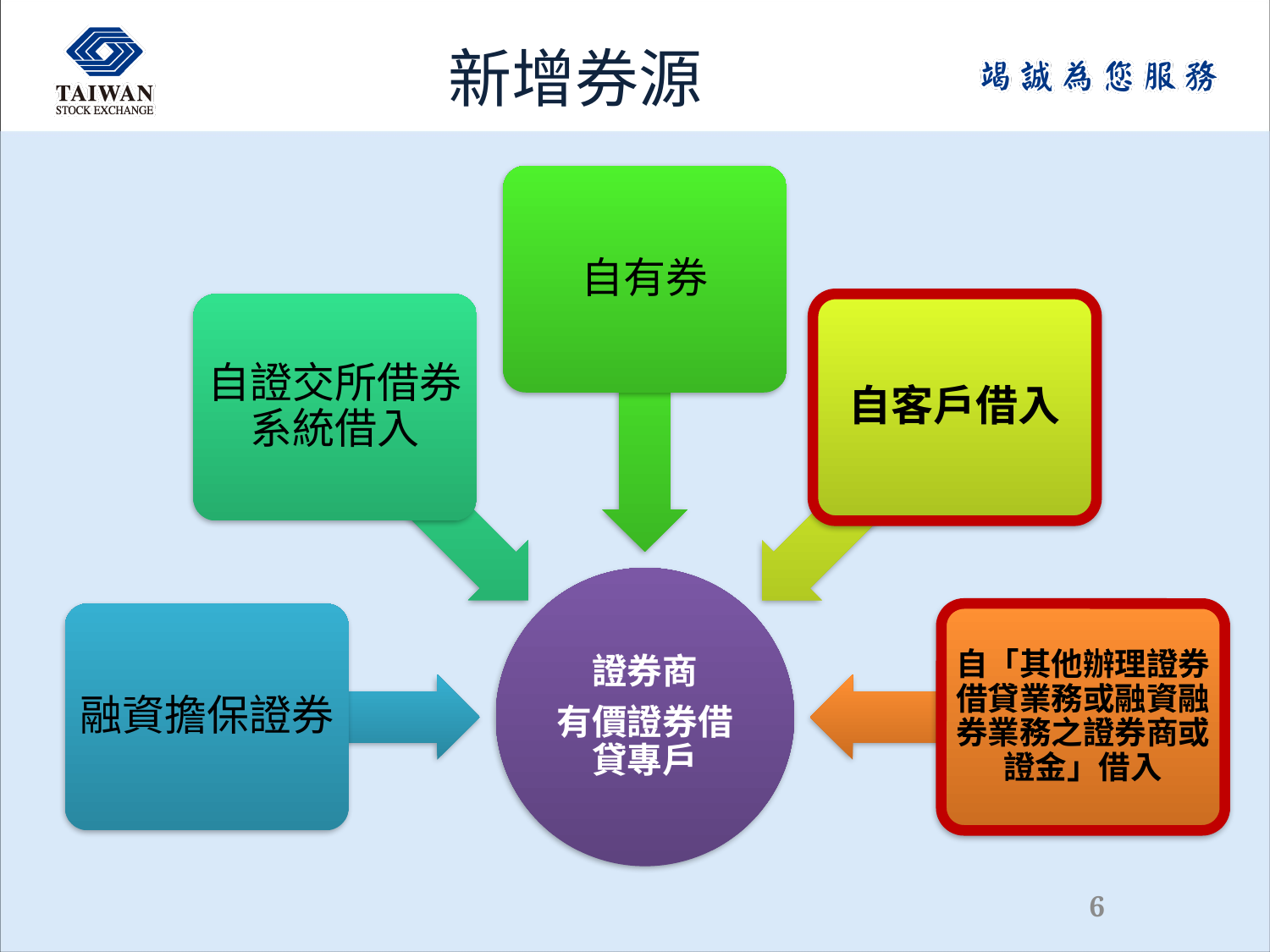

# 新增券源
證券商
有價證券借貸專戶
融資擔保證券
自證交所借券系統借入
自有券
自客戶借入
自「其他辦理證券借貸業務或融資融券業務之證券商或證金」借入
6